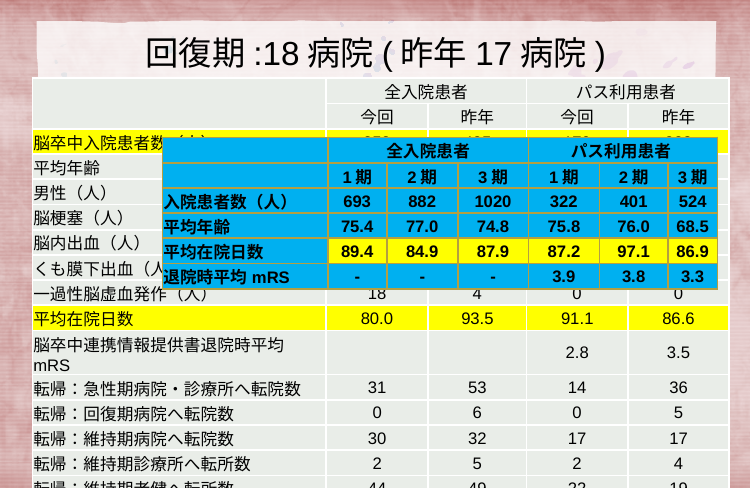

# 回復期:18病院(昨年17病院)
|  | 全入院患者 |  | パス利用患者 |  |
| --- | --- | --- | --- | --- |
|  | 今回 | 昨年 | 今回 | 昨年 |
| 脳卒中入院患者数（人） | 353 | 425 | 179 | 228 |
| 平均年齢 | 74.0 | 76.7 | 72.0 | 75.9 |
| 男性（人） | 203 | 215 | 103 | 124 |
| 脳梗塞（人） | 228 | 311 | 108 | 172 |
| 脳内出血（人） | 93 | 82 | 55 | 46 |
| くも膜下出血（人） | 36 | 25 | 15 | 10 |
| 一過性脳虚血発作（人） | 18 | 4 | 0 | 0 |
| 平均在院日数 | 80.0 | 93.5 | 91.1 | 86.6 |
| 脳卒中連携情報提供書退院時平均mRS |  |  | 2.8 | 3.5 |
| 転帰：急性期病院・診療所へ転院数 | 31 | 53 | 14 | 36 |
| 転帰：回復期病院へ転院数 | 0 | 6 | 0 | 5 |
| 転帰：維持期病院へ転院数 | 30 | 32 | 17 | 17 |
| 転帰：維持期診療所へ転所数 | 2 | 5 | 2 | 4 |
| 転帰：維持期老健へ転所数 | 44 | 49 | 22 | 19 |
| 転帰：在宅復帰患者数 | 242 (65%) | 258 (61%) | 115 (66%) | 143 (63%) |
| 転帰：死亡数 | 20 | 22 | 3 | 5 |
|  | 全入院患者 |  |  | パス利用患者 |  |  |
| --- | --- | --- | --- | --- | --- | --- |
|  | 1期 | 2期 | 3期 | 1期 | 2期 | 3期 |
| 入院患者数（人） | 693 | 882 | 1020 | 322 | 401 | 524 |
| 平均年齢 | 75.4 | 77.0 | 74.8 | 75.8 | 76.0 | 68.5 |
| 平均在院日数 | 89.4 | 84.9 | 87.9 | 87.2 | 97.1 | 86.9 |
| 退院時平均mRS | - | - | - | 3.9 | 3.8 | 3.3 |